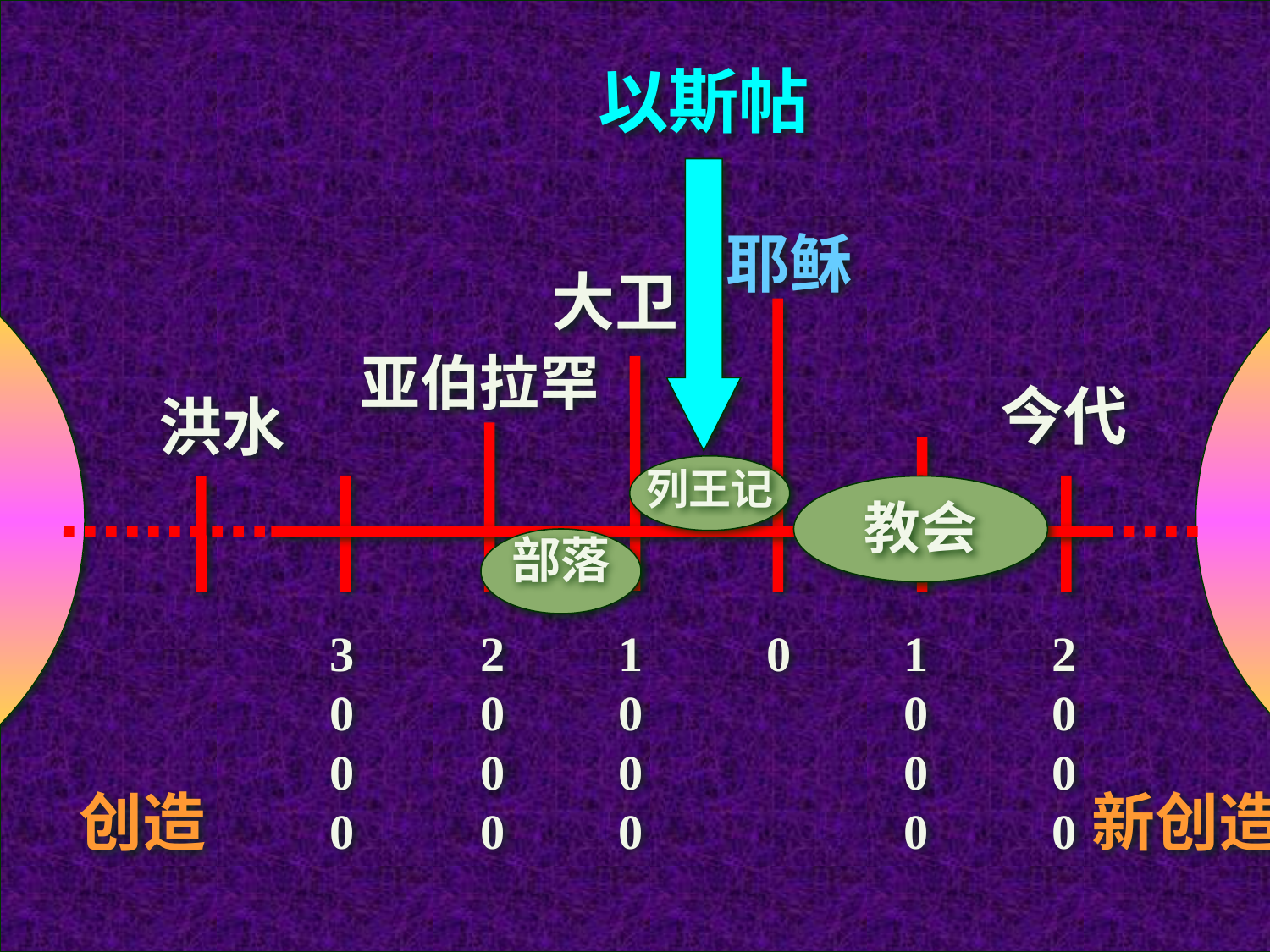

以斯帖

耶稣

大卫

亚伯拉罕

今代
洪水

列王记

教会
部落

3000
2000
1000
0
1000
2000
创造
新创造